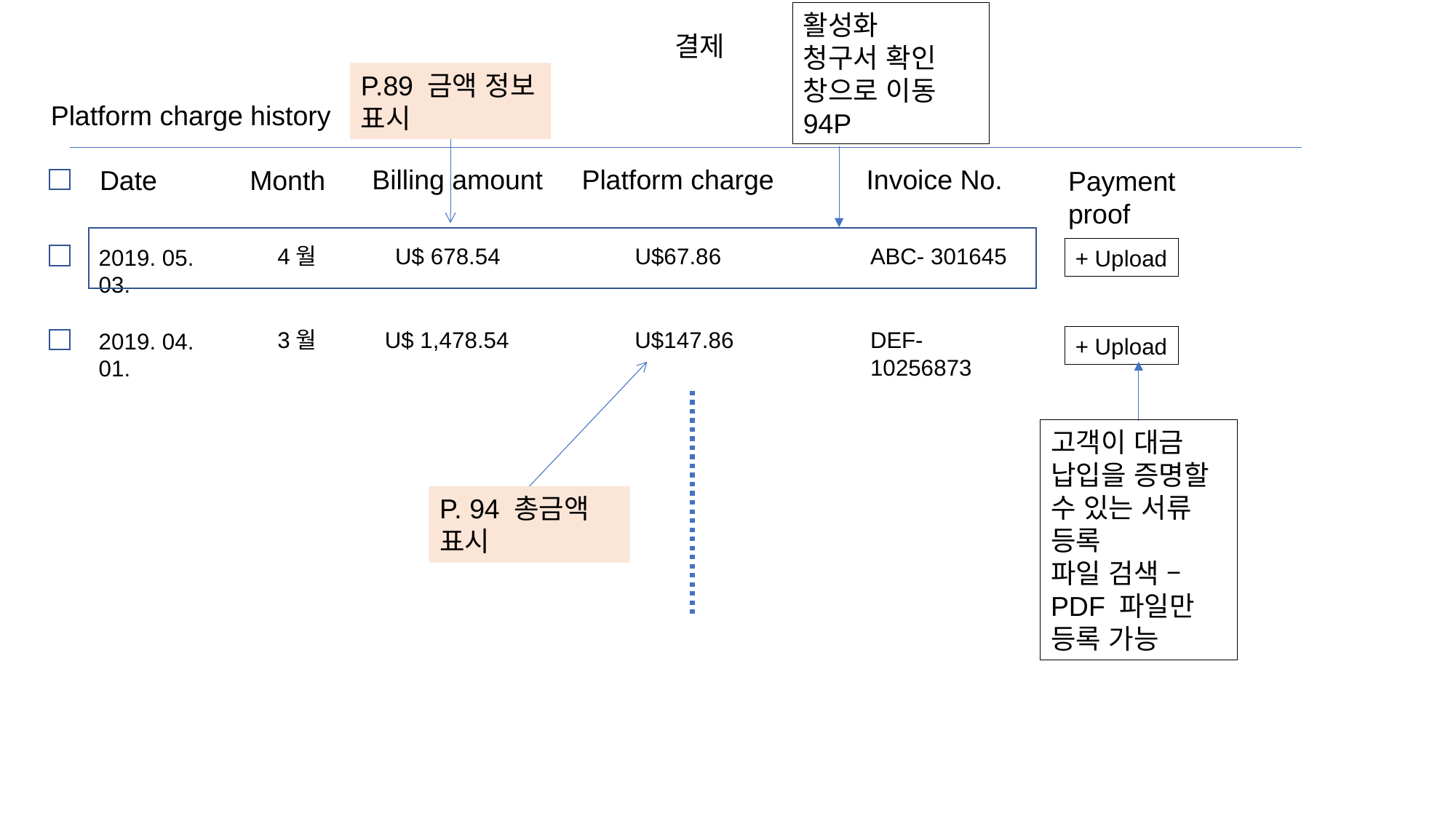

활성화
청구서 확인 창으로 이동
94P
결제
P.89 금액 정보 표시
Platform charge history
Billing amount
Platform charge
Invoice No.
Date
Month
Payment proof

4월
U$ 678.54
U$67.86
ABC- 301645
2019. 05. 03.
+ Upload

3월
U$ 1,478.54
U$147.86
DEF- 10256873
2019. 04. 01.
+ Upload

고객이 대금 납입을 증명할 수 있는 서류 등록
파일 검색 – PDF 파일만 등록 가능
P. 94 총금액 표시